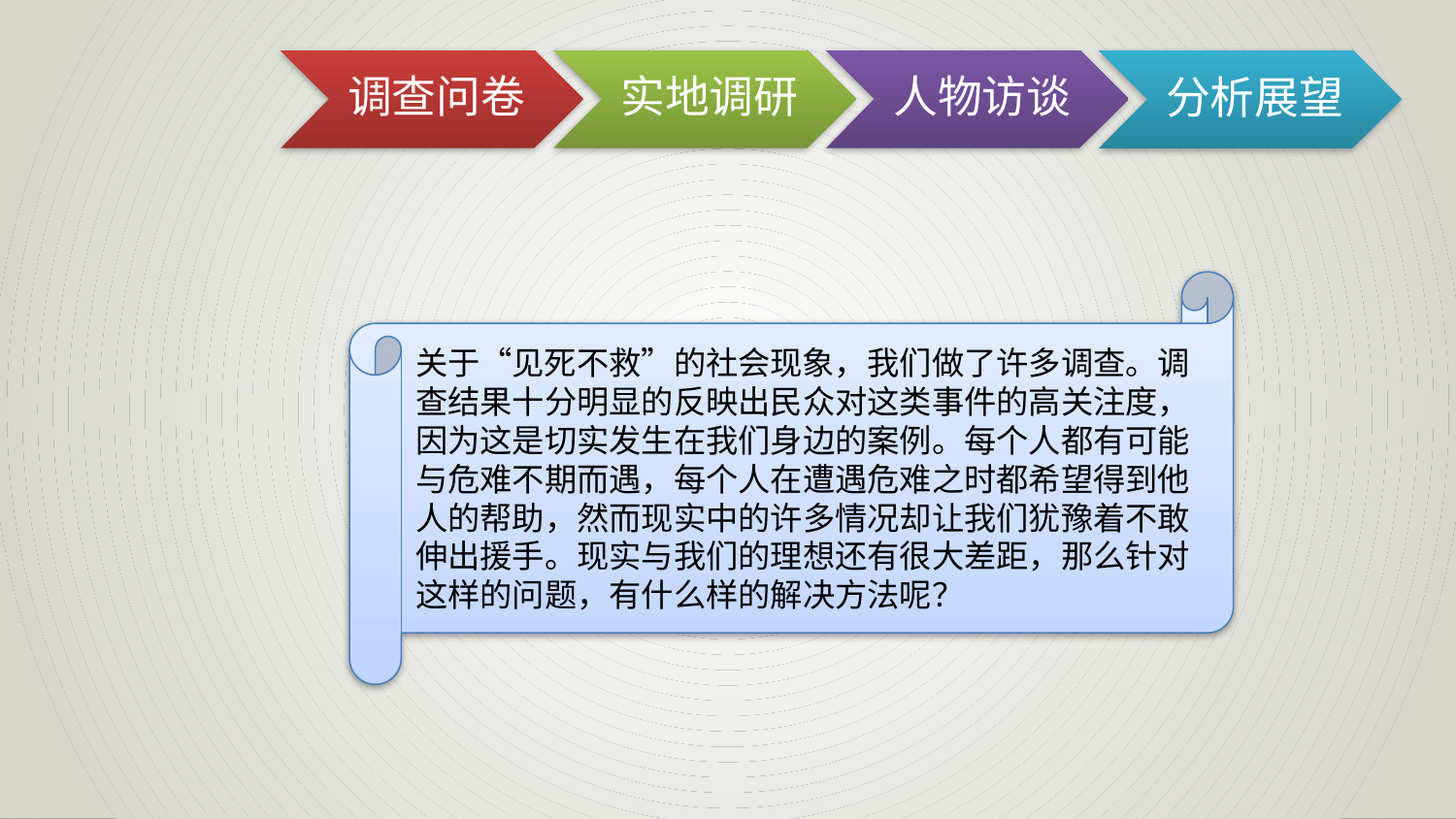

Resolve
调查问卷
实地调研
人物访谈
分析展望

02

Question
关于“见死不救”的社会现象，我们做了许多调查。调查结果十分明显的反映出民众对这类事件的高关注度，因为这是切实发生在我们身边的案例。每个人都有可能与危难不期而遇，每个人在遭遇危难之时都希望得到他人的帮助，然而现实中的许多情况却让我们犹豫着不敢伸出援手。现实与我们的理想还有很大差距，那么针对这样的问题，有什么样的解决方法呢？

03
Question

04
Question